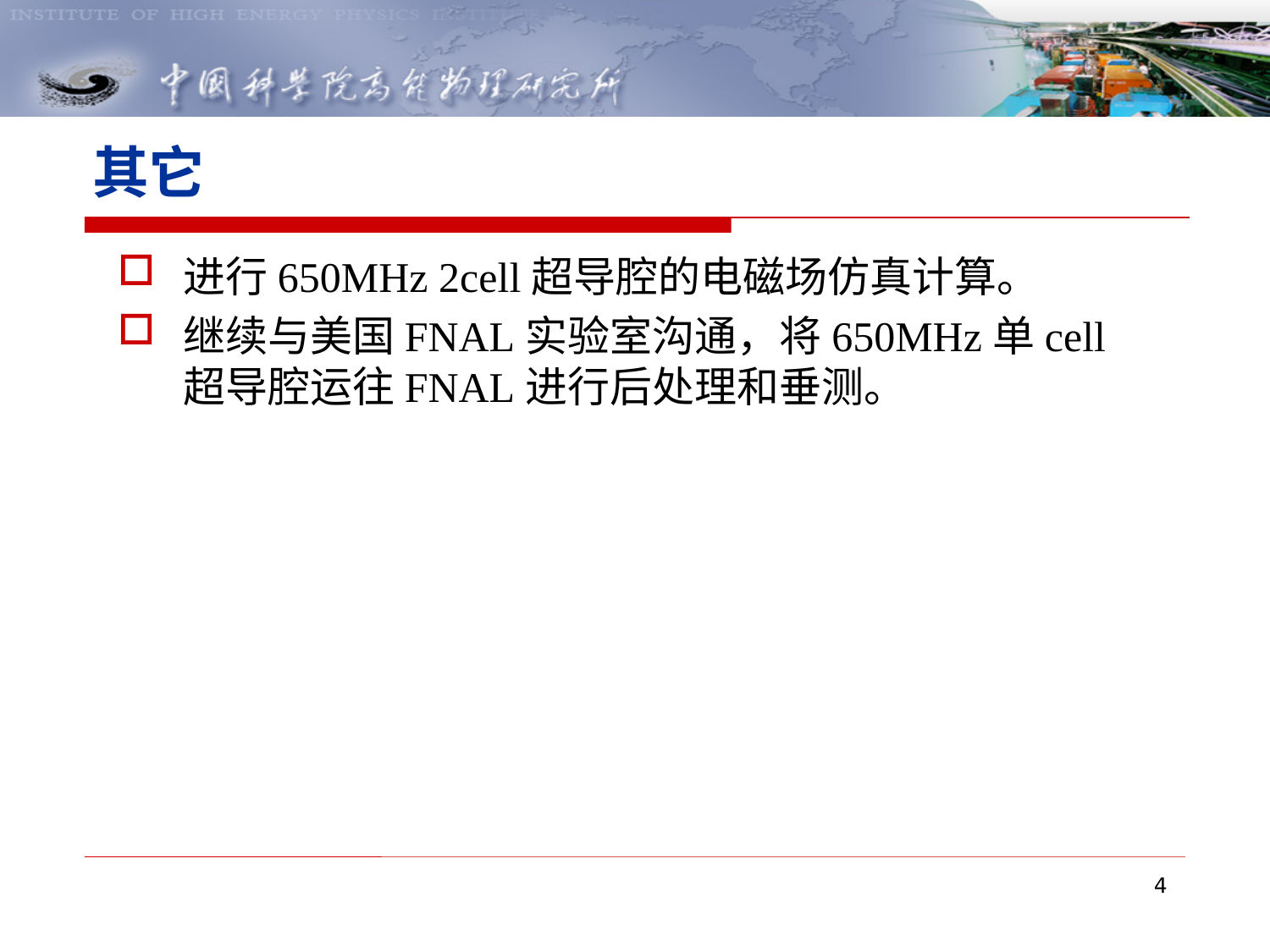

# 其它
进行650MHz 2cell超导腔的电磁场仿真计算。
继续与美国FNAL实验室沟通，将650MHz单cell超导腔运往FNAL进行后处理和垂测。
4